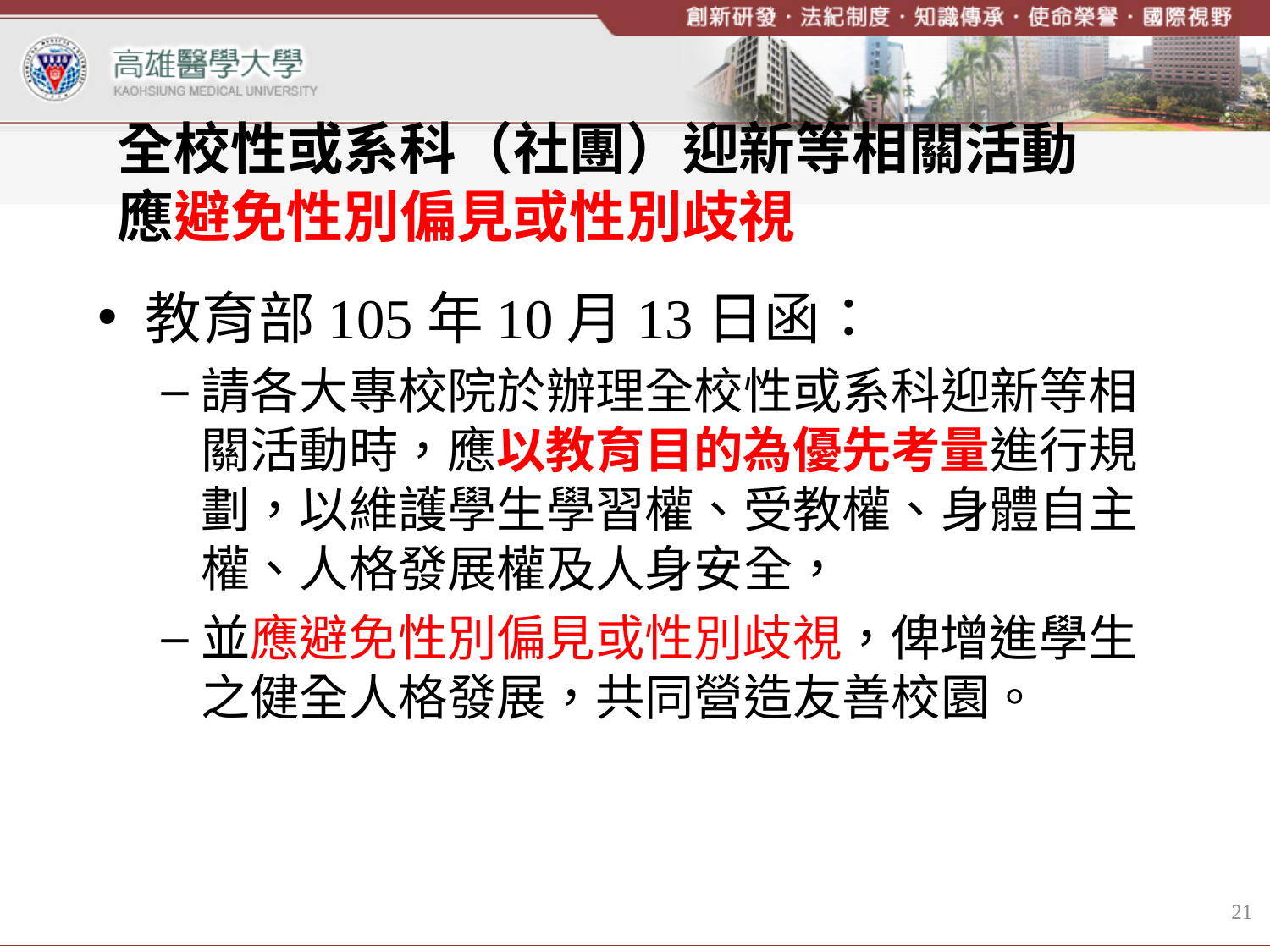

# 全校性或系科（社團）迎新等相關活動 應避免性別偏見或性別歧視
教育部105年10月13日函：
請各大專校院於辦理全校性或系科迎新等相關活動時，應以教育目的為優先考量進行規劃，以維護學生學習權、受教權、身體自主權、人格發展權及人身安全，
並應避免性別偏見或性別歧視，俾增進學生之健全人格發展，共同營造友善校園。

21